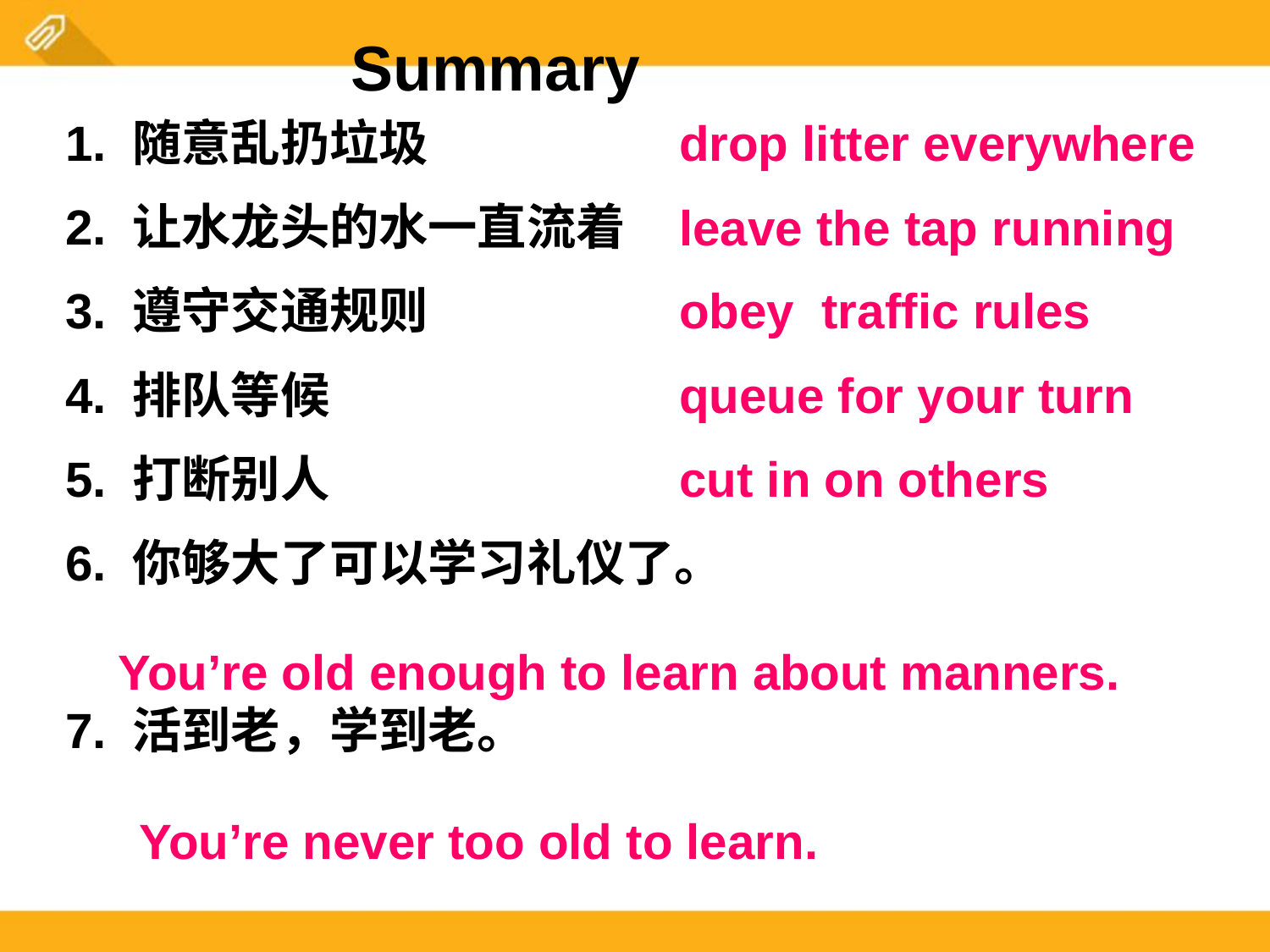

Summary

1. 随意乱扔垃圾
2. 让水龙头的水一直流着
3. 遵守交通规则
4. 排队等候
5. 打断别人
6. 你够大了可以学习礼仪了。

7. 活到老，学到老。
drop litter everywhere
leave the tap running
obey  traffic rules
queue for your turn
cut in on others
You’re old enough to learn about manners.
You’re never too old to learn.